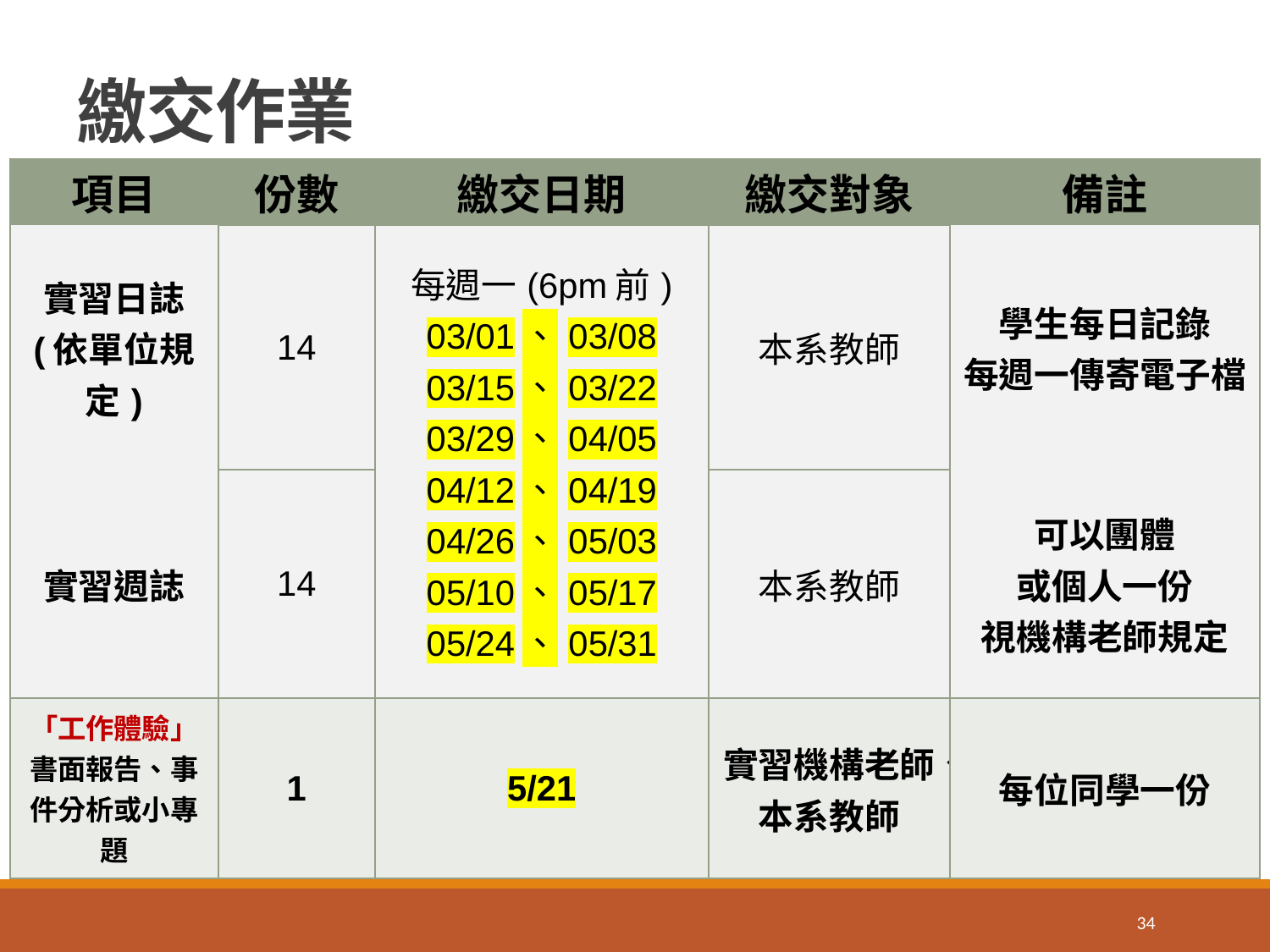

# 繳交作業
| 項目 | 份數 | 繳交日期 | 繳交對象 | 備註 |
| --- | --- | --- | --- | --- |
| 實習日誌 (依單位規定) | 14 | 每週一(6pm前) 03/01、03/08 03/15、03/22 03/29、04/05 04/12、04/19 04/26、05/03 05/10、05/17 05/24、05/31 | 本系教師 | 學生每日記錄 每週一傳寄電子檔 |
| 實習週誌 | 14 |  | 本系教師 | 可以團體 或個人一份 視機構老師規定 |
| 「工作體驗」 書面報告、事件分析或小專題 | 1 | 5/21 | 實習機構老師、 本系教師 | 每位同學一份 |
34